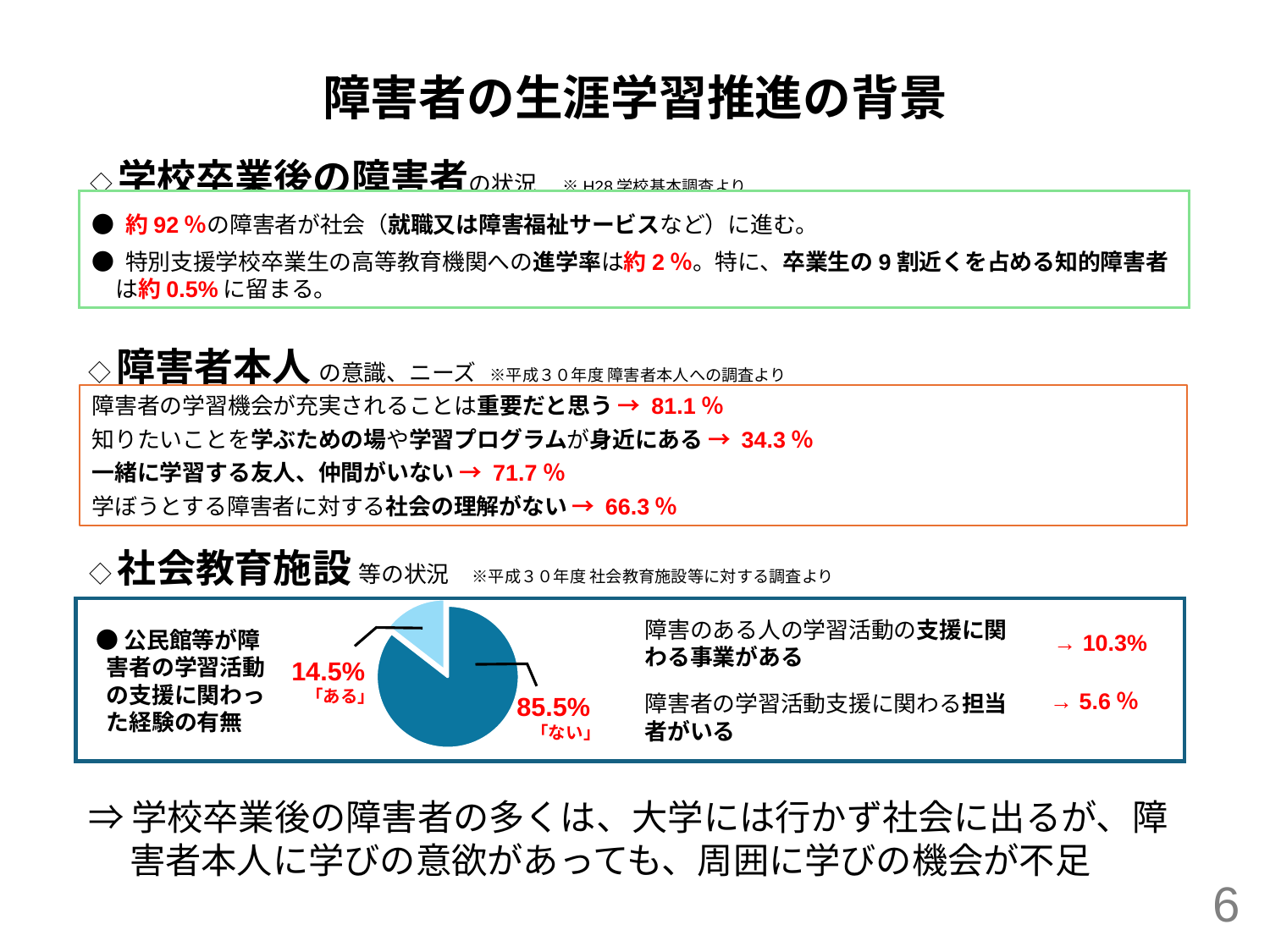

障害者の生涯学習推進の背景
◇学校卒業後の障害者の状況　※H28学校基本調査より

● 約92％の障害者が社会（就職又は障害福祉サービスなど）に進む。
● 特別支援学校卒業生の高等教育機関への進学率は約2％。特に、卒業生の9割近くを占める知的障害者は約0.5%に留まる。
◇障害者本人 の意識、ニーズ　※平成３０年度 障害者本人への調査より
障害者の学習機会が充実されることは重要だと思う → 81.1％
知りたいことを学ぶための場や学習プログラムが身近にある → 34.3％
一緒に学習する友人、仲間がいない → 71.7％
学ぼうとする障害者に対する社会の理解がない → 66.3％
◇社会教育施設 等の状況　※平成３０年度 社会教育施設等に対する調査より

### Chart

| Category | 列1 |
|---|---|
| 「そう思う」または「まあそう思う」 | 85.5 |
| 「あまりそう思わない」または「全くそう思わない」 | 14.5 |
障害のある人の学習活動の支援に関わる事業がある

障害者の学習活動支援に関わる担当者がいる
→ 10.3%
●公民館等が障害者の学習活動の支援に関わった経験の有無
14.5%
　「ある」
→ 5.6％
85.5%
　「ない」
⇒学校卒業後の障害者の多くは、大学には行かず社会に出るが、障害者本人に学びの意欲があっても、周囲に学びの機会が不足
6